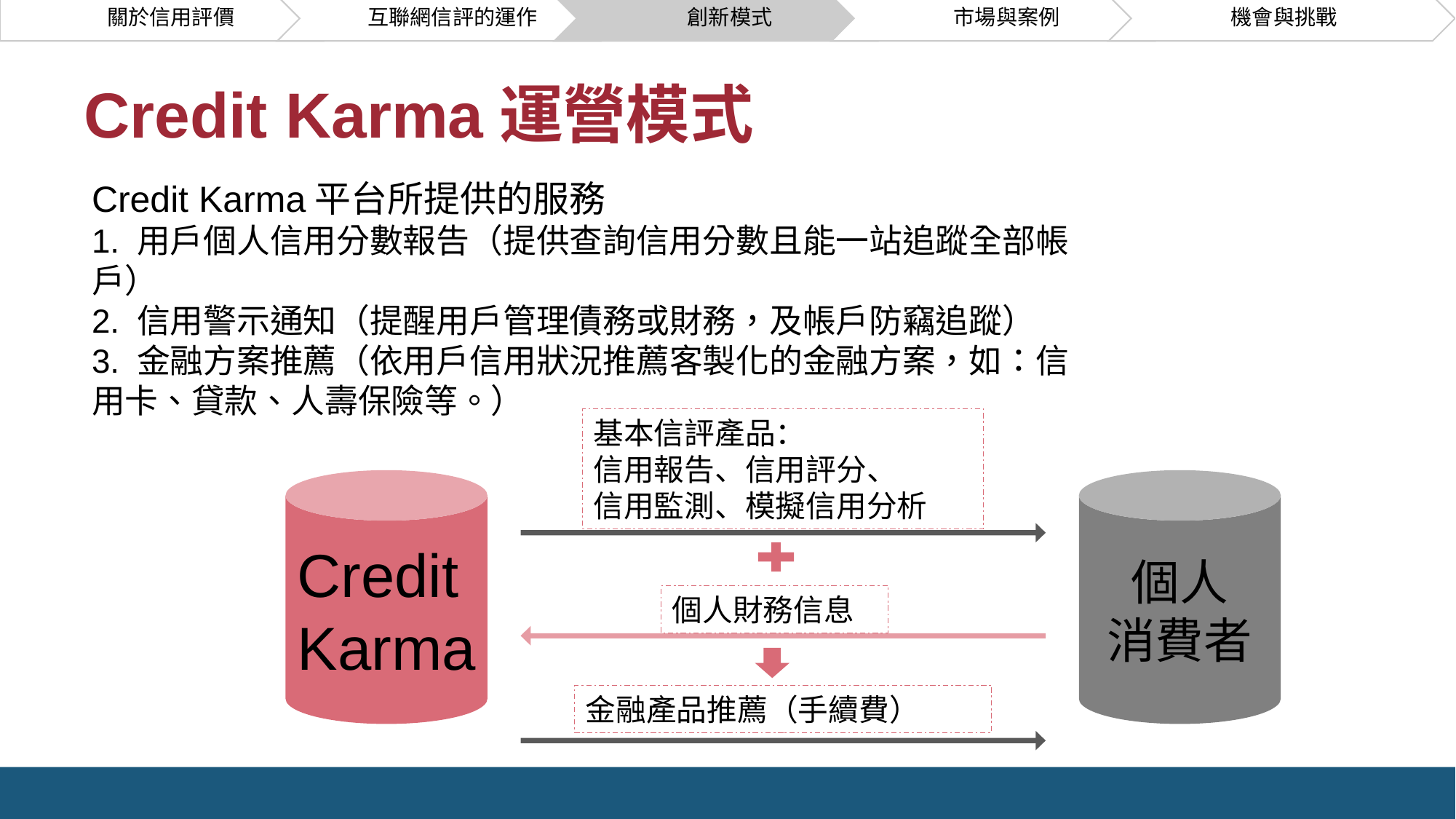

關於信用評價
互聯網信評的運作
創新模式
市場與案例
機會與挑戰
# Credit Karma運營模式
Credit Karma平台所提供的服務
1. 用戶個人信用分數報告（提供查詢信用分數且能一站追蹤全部帳戶）
2. 信用警示通知（提醒用戶管理債務或財務，及帳戶防竊追蹤）
3. 金融方案推薦（依用戶信用狀況推薦客製化的金融方案，如：信用卡、貸款、人壽保險等。）
基本信評產品：
信用報告、信用評分、
信用監測、模擬信用分析
Credit
Karma
個人
消費者

個人財務信息

金融產品推薦（手續費）

27